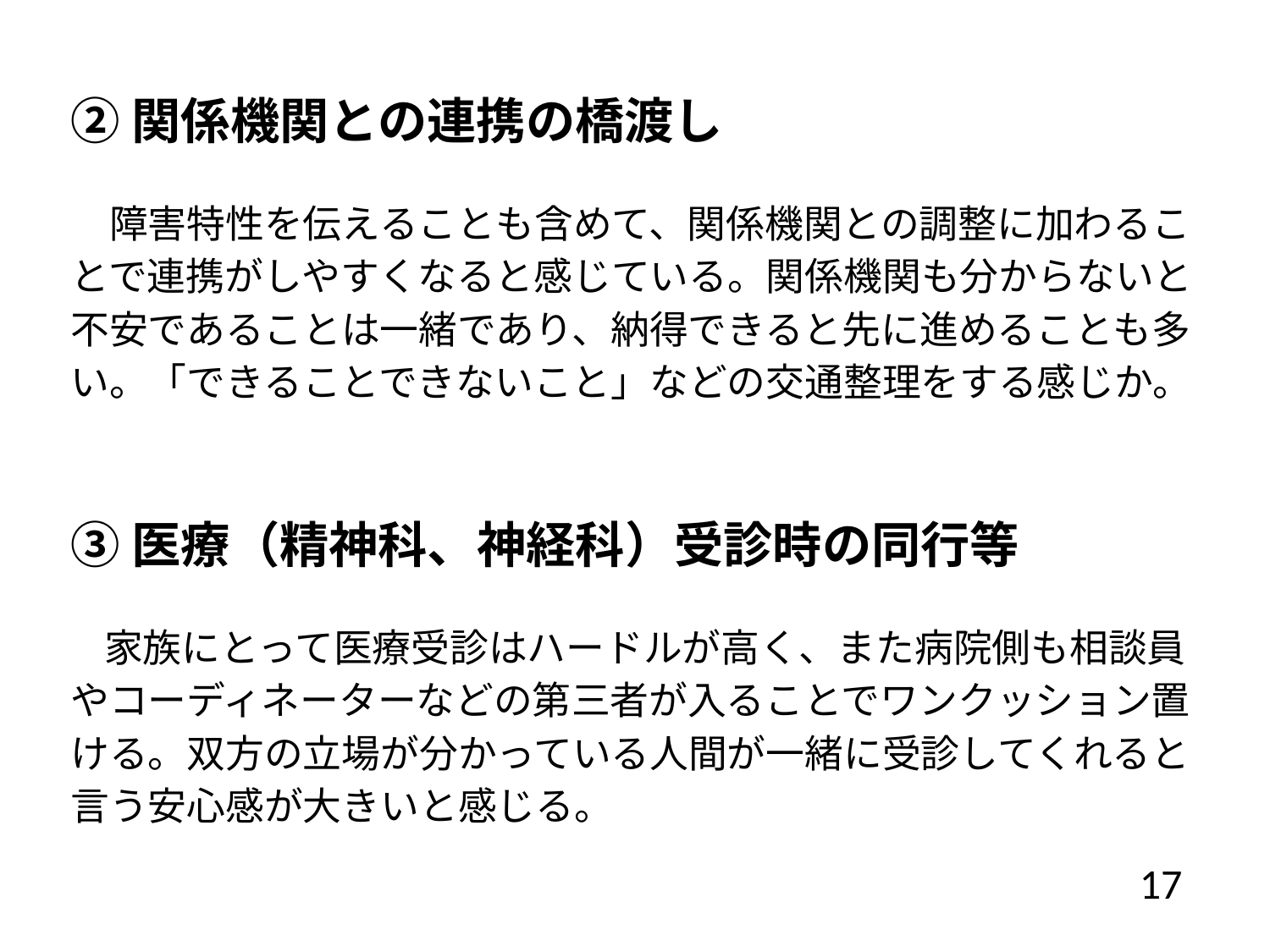

②関係機関との連携の橋渡し

　障害特性を伝えることも含めて、関係機関との調整に加わることで連携がしやすくなると感じている。関係機関も分からないと不安であることは一緒であり、納得できると先に進めることも多い。「できることできないこと」などの交通整理をする感じか。
③医療（精神科、神経科）受診時の同行等

　家族にとって医療受診はハードルが高く、また病院側も相談員やコーディネーターなどの第三者が入ることでワンクッション置ける。双方の立場が分かっている人間が一緒に受診してくれると言う安心感が大きいと感じる。
17